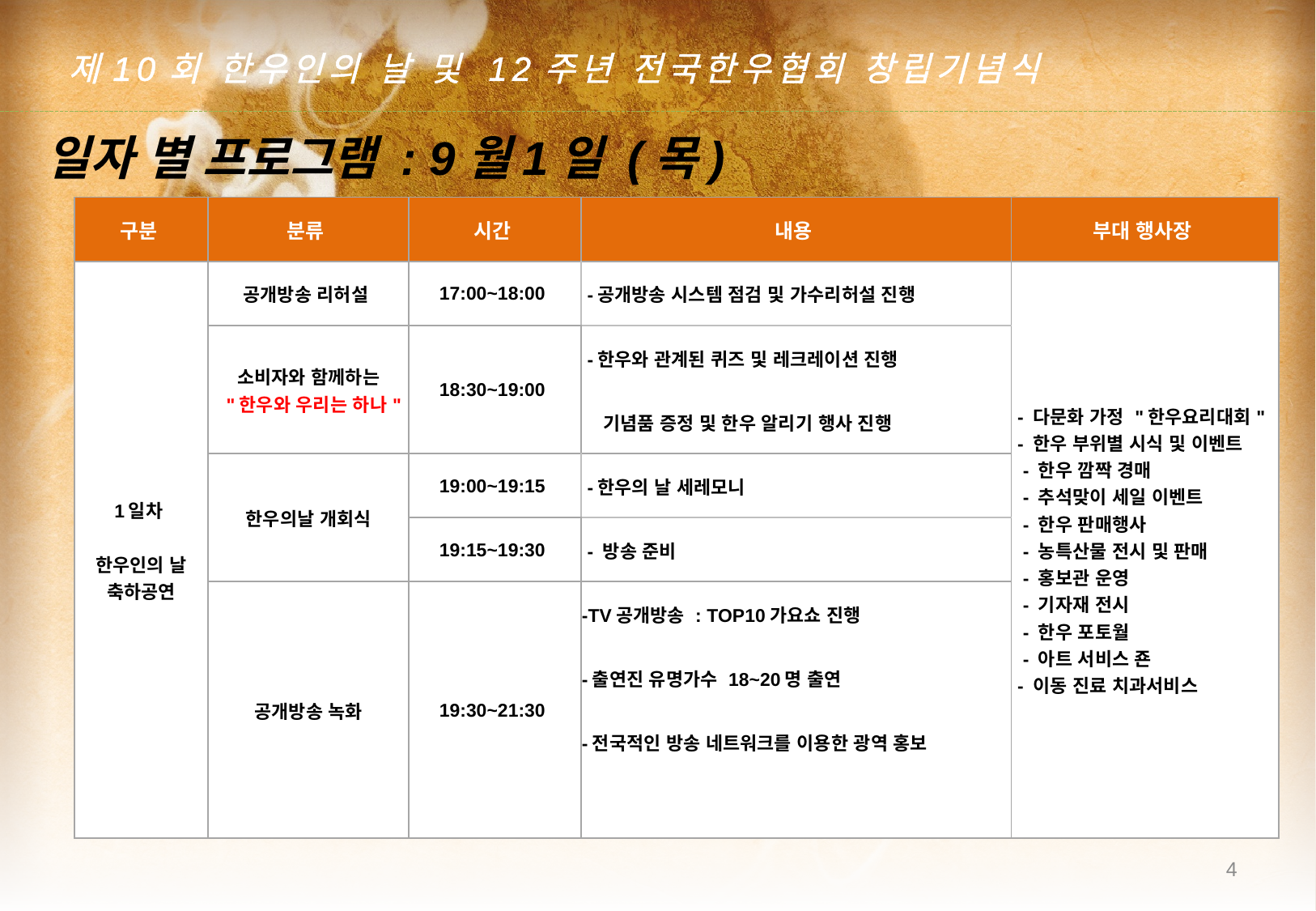

제10회 한우인의 날 및 12주년 전국한우협회 창립기념식
일자 별 프로그램 : 9월1일 (목)
| 구분 | 분류 | 시간 | 내용 | 부대 행사장 |
| --- | --- | --- | --- | --- |
| 1일차 한우인의 날 축하공연 | 공개방송 리허설 | 17:00~18:00 | -공개방송 시스템 점검 및 가수리허설 진행 | - 다문화 가정 "한우요리대회" - 한우 부위별 시식 및 이벤트 - 한우 깜짝 경매 - 추석맞이 세일 이벤트 - 한우 판매행사 - 농특산물 전시 및 판매 - 홍보관 운영 - 기자재 전시 - 한우 포토월 - 아트 서비스 죤 - 이동 진료 치과서비스 |
|  | 소비자와 함께하는 "한우와 우리는 하나" | 18:30~19:00 | -한우와 관계된 퀴즈 및 레크레이션 진행 |  |
|  |  |  | 기념품 증정 및 한우 알리기 행사 진행 |  |
|  | 한우의날 개회식 | 19:00~19:15 | -한우의 날 세레모니 |  |
|  |  | 19:15~19:30 | - 방송 준비 |  |
|  | 공개방송 녹화 | 19:30~21:30 | -TV공개방송 : TOP10가요쇼 진행 |  |
|  |  |  | -출연진 유명가수 18~20명 출연 |  |
|  |  |  | -전국적인 방송 네트워크를 이용한 광역 홍보 |  |
|  |  |  |  |  |

4